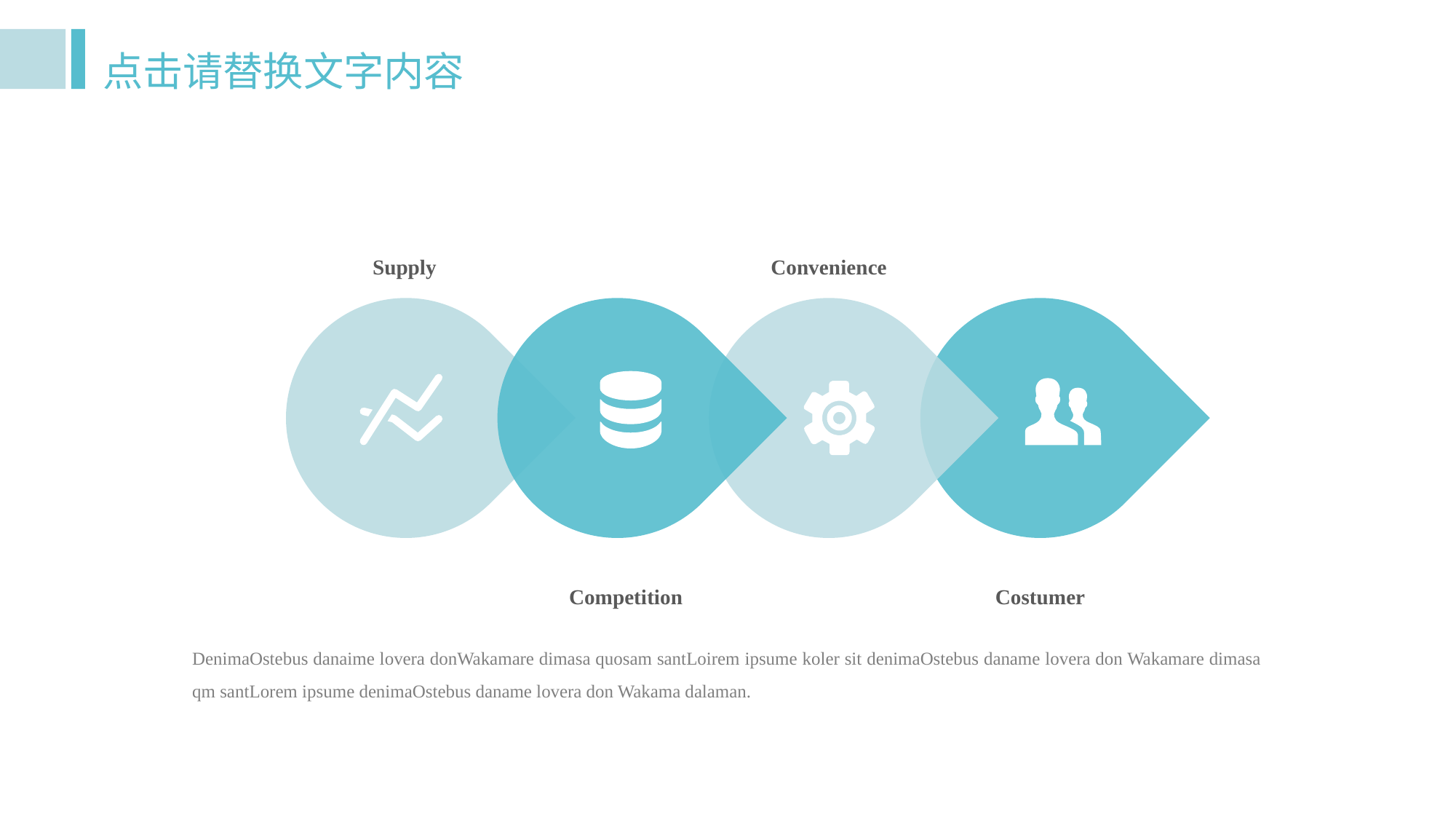

点击请替换文字内容

Supply
Convenience

Competition
Costumer
DenimaOstebus danaime lovera donWakamare dimasa quosam santLoirem ipsume koler sit denimaOstebus daname lovera don Wakamare dimasa qm santLorem ipsume denimaOstebus daname lovera don Wakama dalaman.